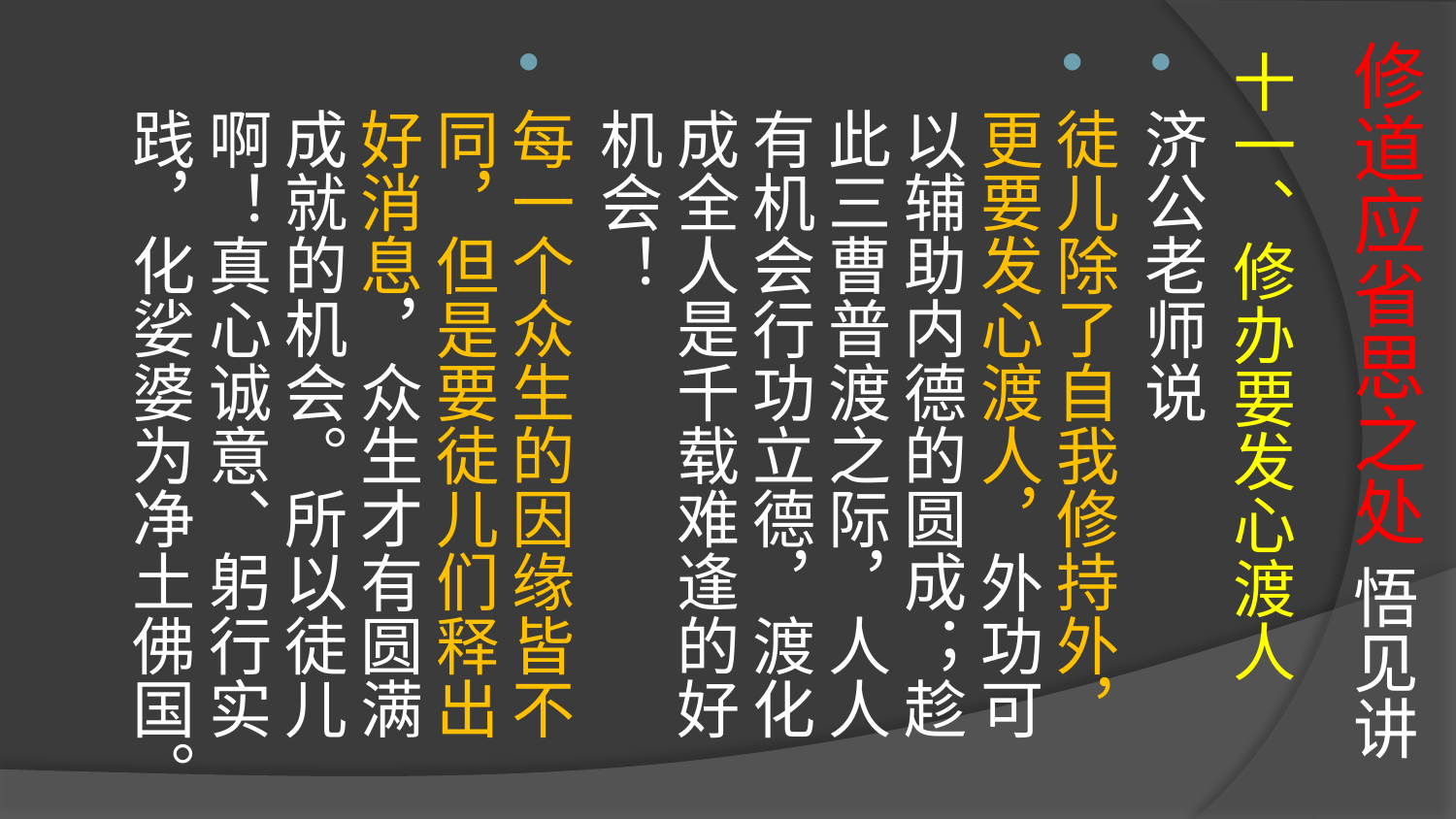

# 修道应省思之处 悟见讲
十一、修办要发心渡人
济公老师说
徒儿除了自我修持外，更要发心渡人，外功可以辅助内德的圆成；趁此三曹普渡之际，人人有机会行功立德，渡化成全人是千载难逢的好机会！
每一个众生的因缘皆不同，但是要徒儿们释出好消息，众生才有圆满成就的机会。所以徒儿啊！真心诚意、躬行实践，化娑婆为净土佛国。